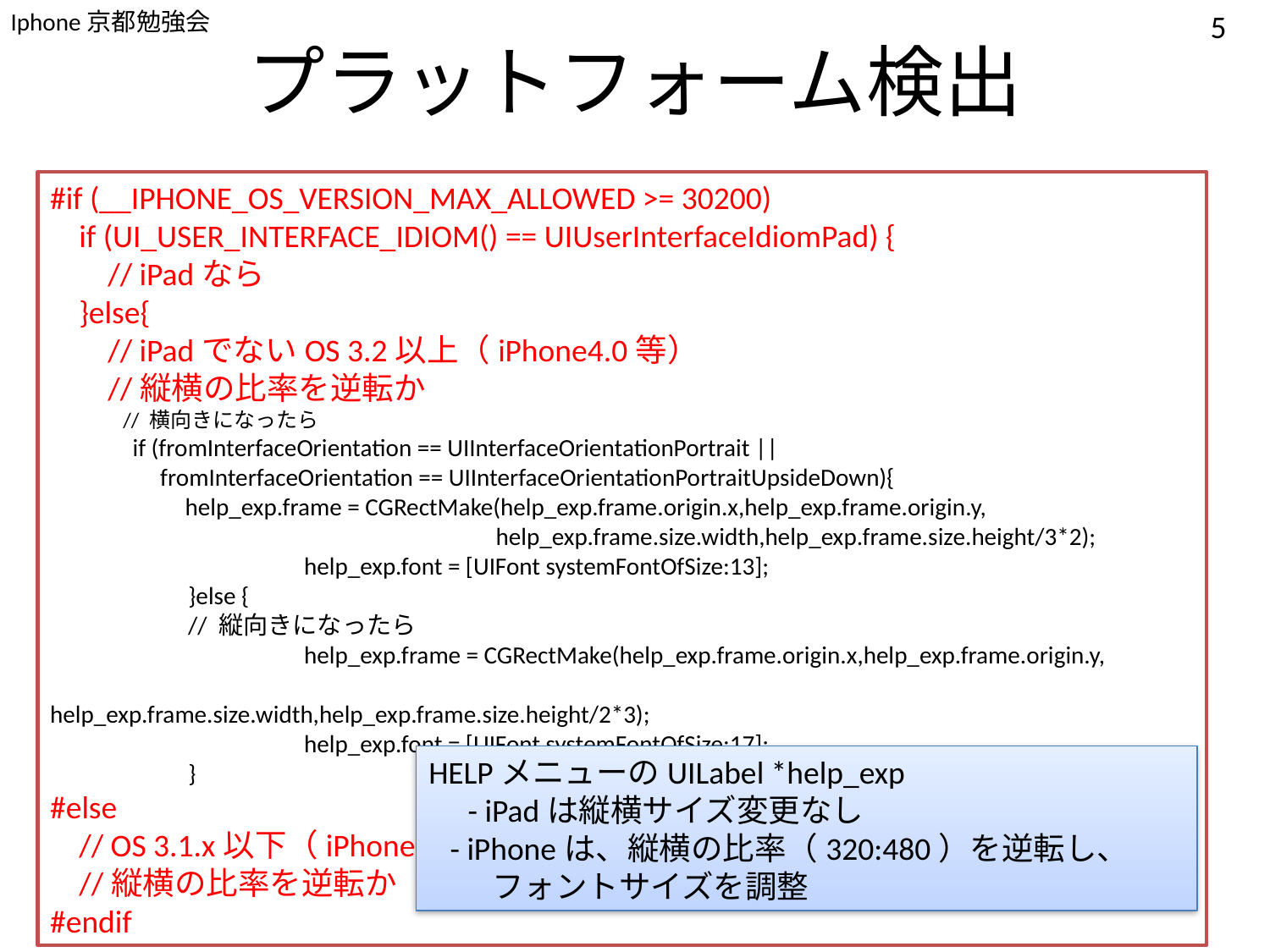

# プラットフォーム検出
5
#if (__IPHONE_OS_VERSION_MAX_ALLOWED >= 30200)
    if (UI_USER_INTERFACE_IDIOM() == UIUserInterfaceIdiomPad) {
        // iPadなら
    }else{
        // iPadでないOS 3.2以上（iPhone4.0等）
        //縦横の比率を逆転か
               // 横向きになったら
               if (fromInterfaceOrientation == UIInterfaceOrientationPortrait ||
                    fromInterfaceOrientation == UIInterfaceOrientationPortraitUpsideDown){
             help_exp.frame = CGRectMake(help_exp.frame.origin.x,help_exp.frame.origin.y,
                                                                                 help_exp.frame.size.width,help_exp.frame.size.height/3*2);
		help_exp.font = [UIFont systemFontOfSize:13];
	  }else {
	  // 縦向きになったら
		help_exp.frame = CGRectMake(help_exp.frame.origin.x,help_exp.frame.origin.y,
						  	help_exp.frame.size.width,help_exp.frame.size.height/2*3);
		help_exp.font = [UIFont systemFontOfSize:17];
	  }
#else
    // OS 3.1.x以下（iPhone）
    //縦横の比率を逆転か
#endif
HELPメニューのUILabel *help_exp
　- iPadは縦横サイズ変更なし
   - iPhoneは、縦横の比率（320:480）を逆転し、
　　フォントサイズを調整